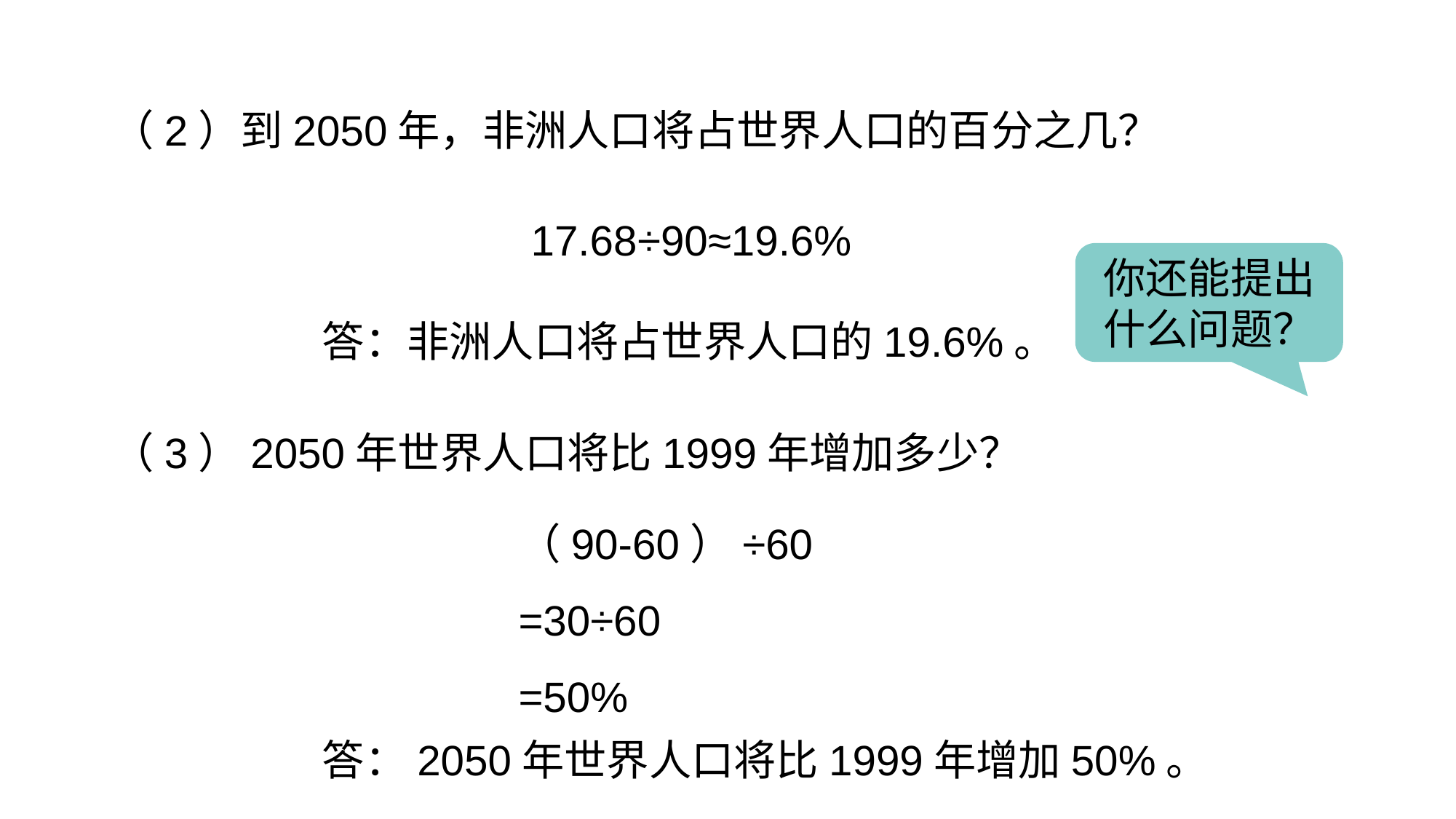

（2）到2050年，非洲人口将占世界人口的百分之几？
17.68÷90≈19.6%
你还能提出什么问题？
答：非洲人口将占世界人口的19.6%。
（3）2050年世界人口将比1999年增加多少？
（90-60）÷60
=30÷60
=50%
答：2050年世界人口将比1999年增加50%。